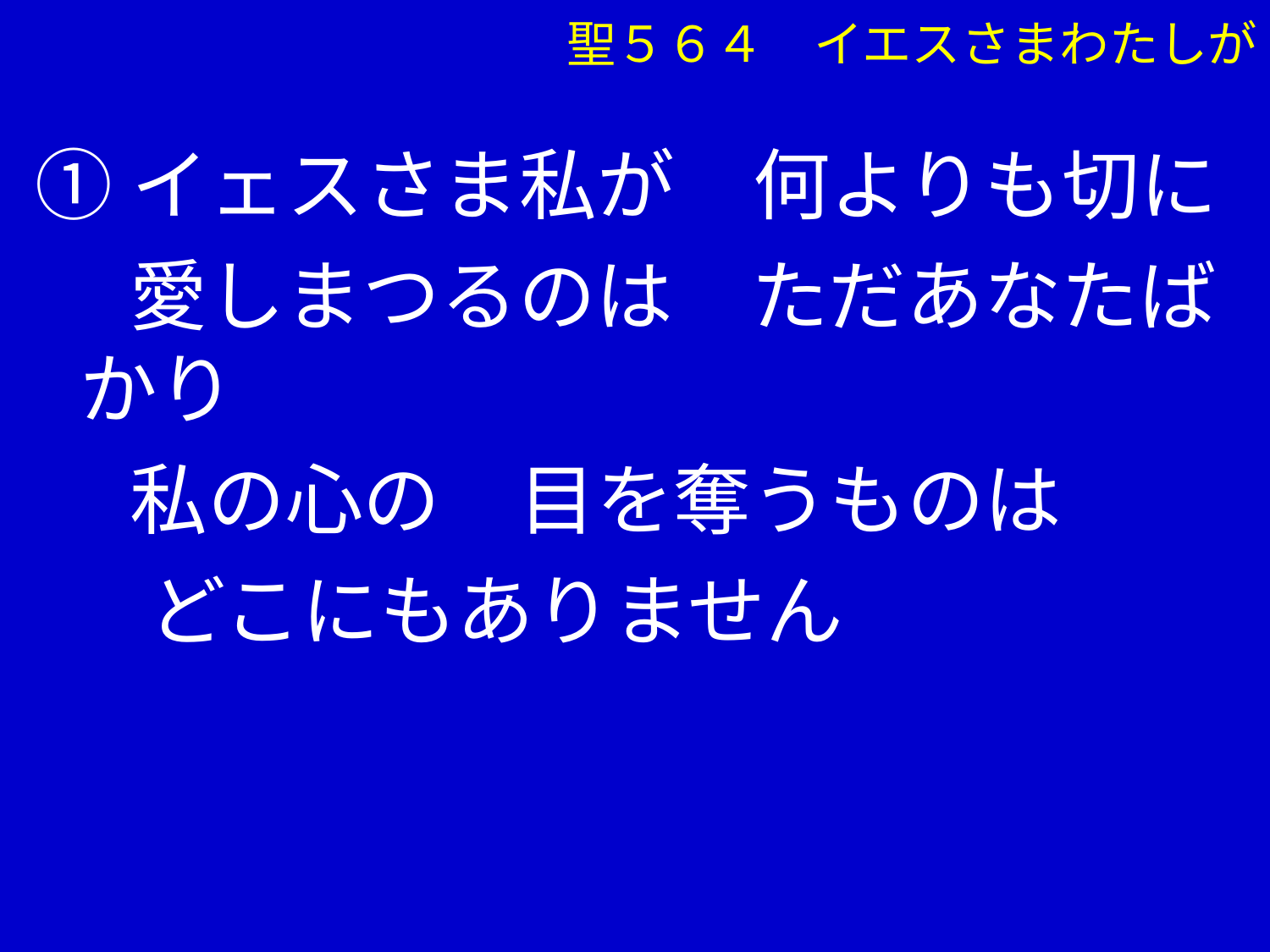

聖５６４　イエスさまわたしが
①イェスさま私が　何よりも切に
　 愛しまつるのは　ただあなたばかり
　 私の心の　目を奪うものは
 　どこにもありません